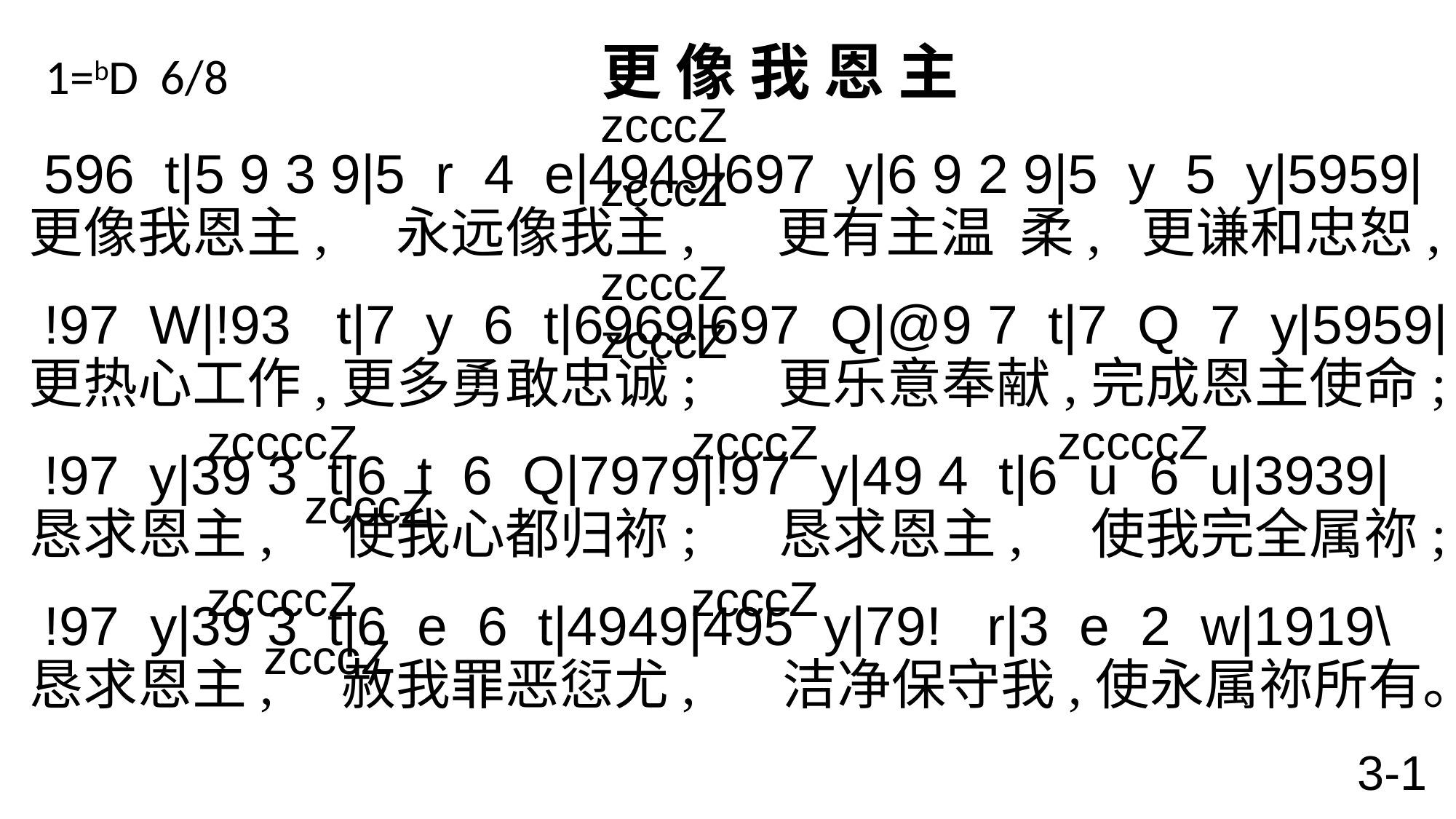

# 1=bD  6/8                                 更 像 我 恩 主
zcccZ                                                   zcccZ
596  t|5 9 3 9|5  r  4  e|4949|697  y|6 9 2 9|5  y  5  y|5959|
更像我恩主,    永远像我主,     更有主温  柔,  更谦和忠恕,
 !97  W|!93   t|7  y  6  t|6969|697  Q|@9 7  t|7  Q  7  y|5959|
更热心工作,更多勇敢忠诚;     更乐意奉献,完成恩主使命;
 !97  y|39 3  t|6  t  6  Q|7979|!97  y|49 4  t|6  u  6  u|3939|
恳求恩主,    使我心都归祢;     恳求恩主,    使我完全属祢;
!97  y|39 3  t|6  e  6  t|4949|495  y|79!   r|3  e  2  w|1919\
恳求恩主,    赦我罪恶愆尤,     洁净保守我,使永属祢所有。
zcccZ                                                   zcccZ
zccccZ                         zcccZ                  zccccZ                         zcccZ

zccccZ                         zcccZ                                                    zcccZ

3-1